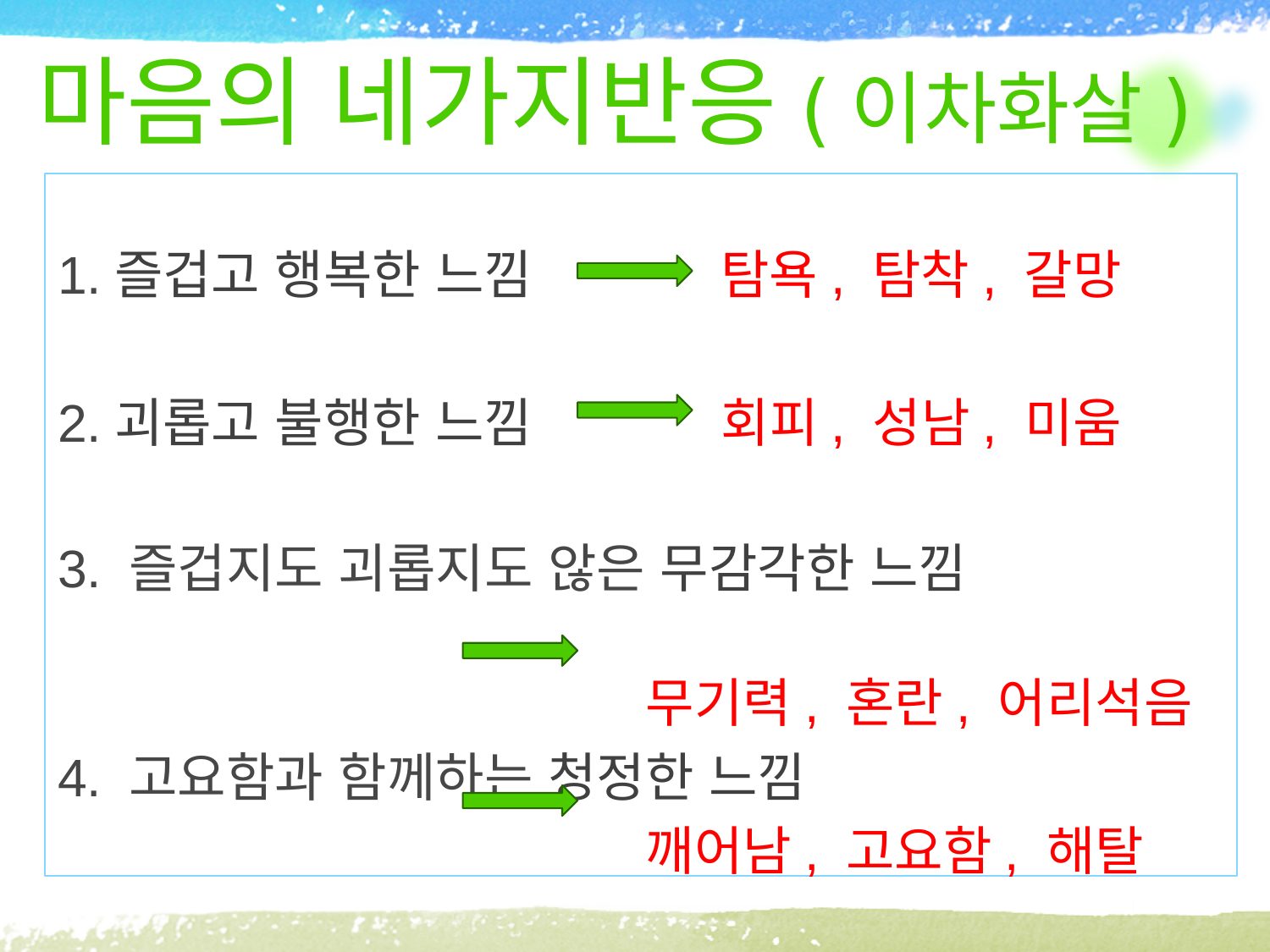

# 마음의 네가지반응(이차화살)

1.즐겁고 행복한 느낌             탐욕, 탐착, 갈망

2.괴롭고 불행한 느낌             회피, 성남, 미움

3. 즐겁지도 괴롭지도 않은 무감각한 느낌
                                        무기력, 혼란, 어리석음
4. 고요함과 함께하는 청정한 느낌
                                        깨어남, 고요함, 해탈